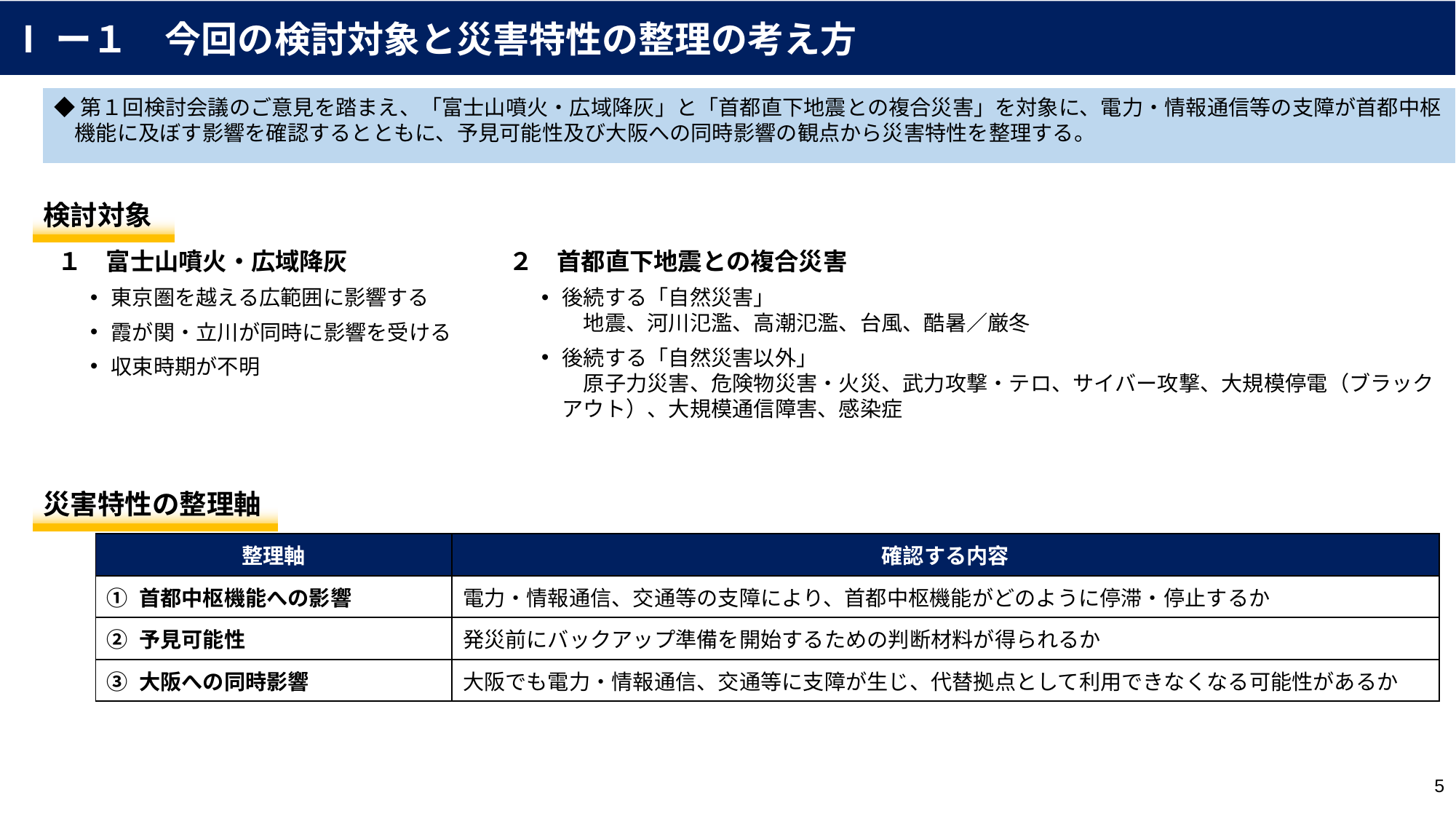

Ⅰー１　今回の検討対象と災害特性の整理の考え方
◆第１回検討会議のご意見を踏まえ、「富士山噴火・広域降灰」と「首都直下地震との複合災害」を対象に、電力・情報通信等の支障が首都中枢機能に及ぼす影響を確認するとともに、予見可能性及び大阪への同時影響の観点から災害特性を整理する。
| 検討対象 |
| --- |
１　富士山噴火・広域降灰
東京圏を越える広範囲に影響する
霞が関・立川が同時に影響を受ける
収束時期が不明
２　首都直下地震との複合災害
後続する「自然災害」
　地震、河川氾濫、高潮氾濫、台風、酷暑／厳冬
後続する「自然災害以外」
　原子力災害、危険物災害・火災、武力攻撃・テロ、サイバー攻撃、大規模停電（ブラックアウト）、大規模通信障害、感染症

| 災害特性の整理軸 |
| --- |
| 整理軸 | 確認する内容 |
| --- | --- |
| ① 首都中枢機能への影響 | 電力・情報通信、交通等の支障により、首都中枢機能がどのように停滞・停止するか |
| ② 予見可能性 | 発災前にバックアップ準備を開始するための判断材料が得られるか |
| ③ 大阪への同時影響 | 大阪でも電力・情報通信、交通等に支障が生じ、代替拠点として利用できなくなる可能性があるか |
5